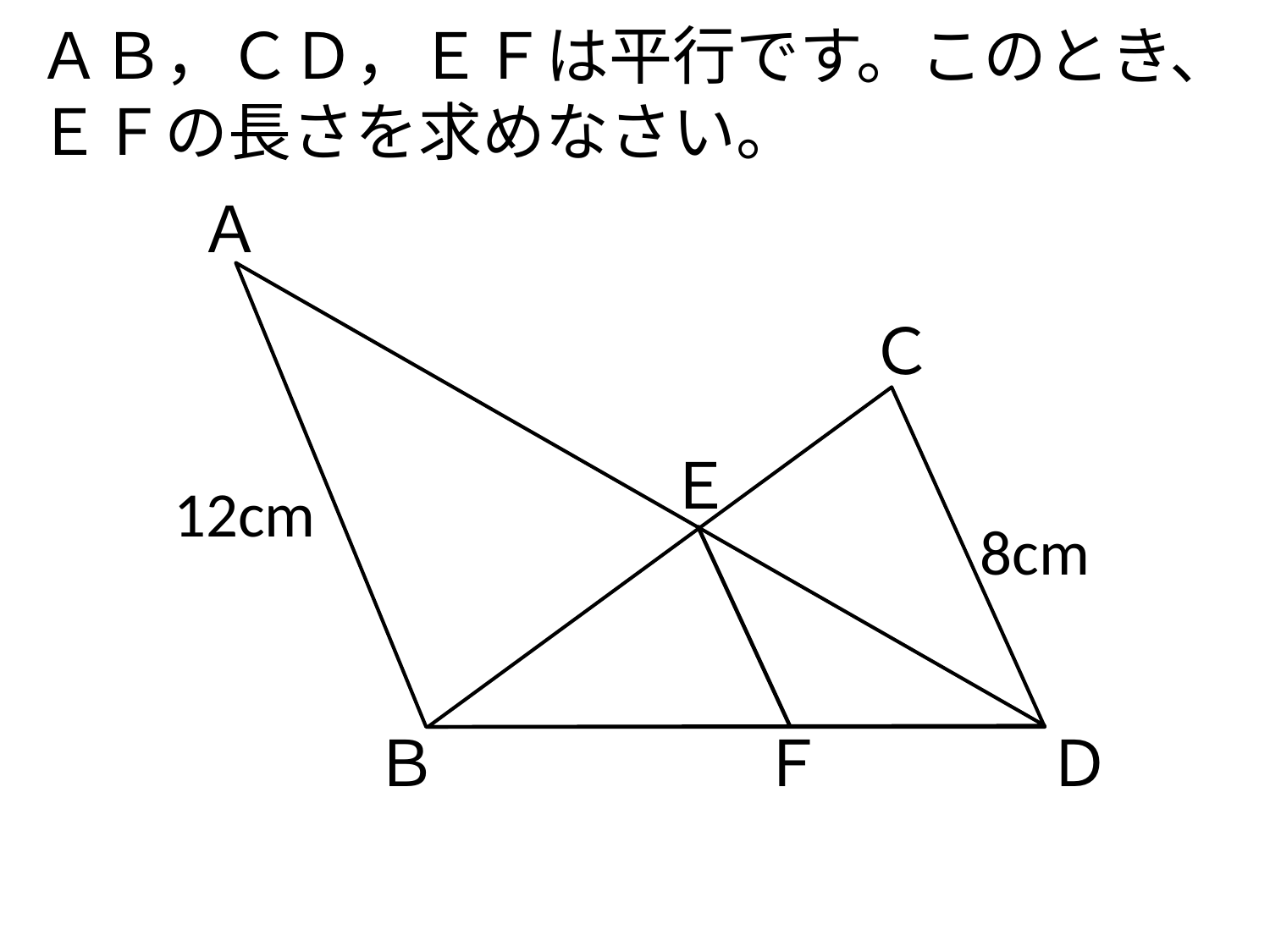

# ＡＢ，ＣＤ，ＥＦは平行です。このとき、ＥＦの長さを求めなさい。
Ａ
Ｃ

Ｅ
12cm

8cm
Ｂ
Ｆ
Ｄ